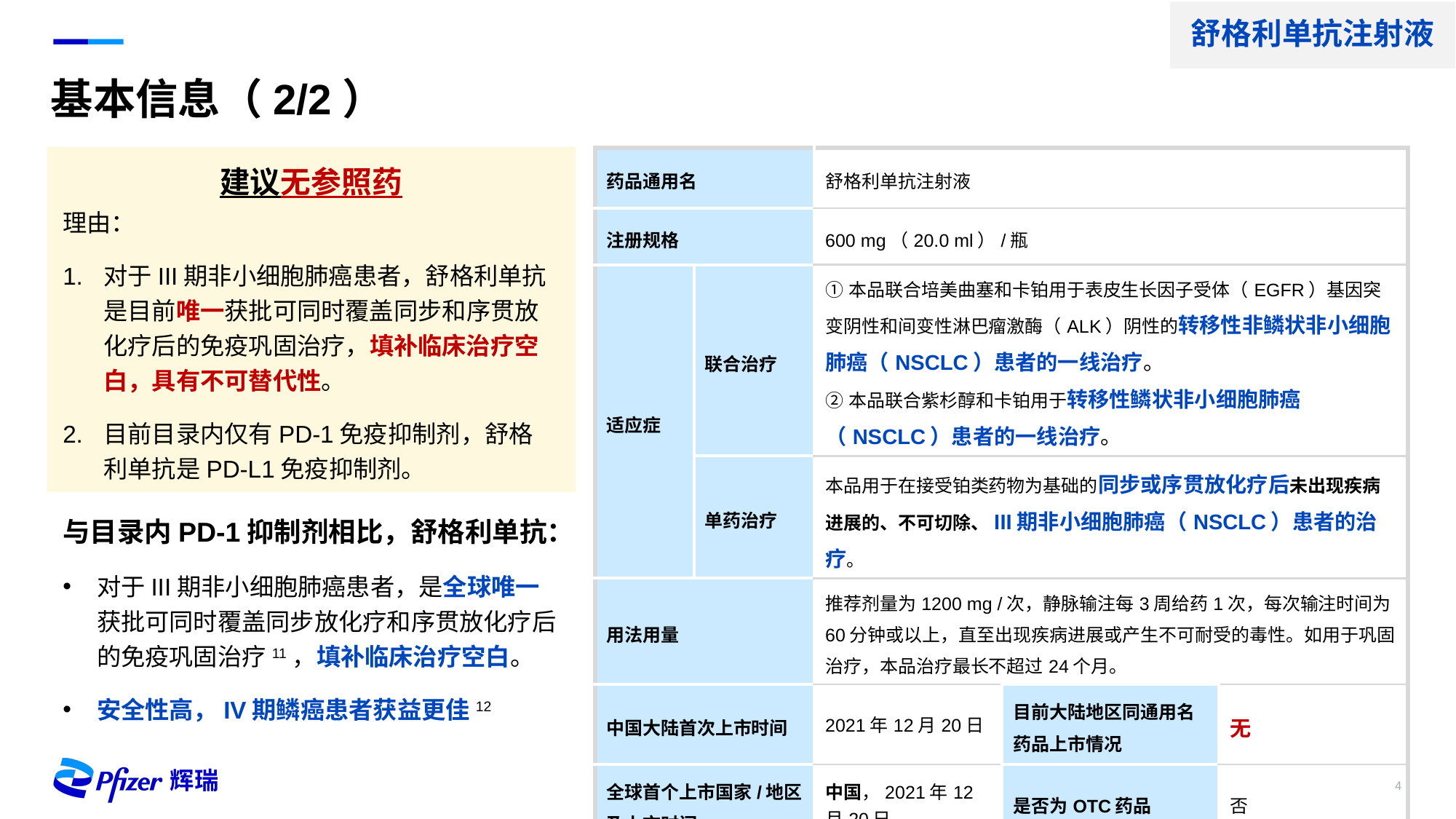

舒格利单抗注射液

基本信息（2/2）

建议无参照药
理由：
对于III期非小细胞肺癌患者，舒格利单抗是目前唯一获批可同时覆盖同步和序贯放化疗后的免疫巩固治疗，填补临床治疗空白，具有不可替代性。
目前目录内仅有PD-1免疫抑制剂，舒格利单抗是PD-L1免疫抑制剂。
与目录内PD-1抑制剂相比，舒格利单抗：
对于III期非小细胞肺癌患者，是全球唯一获批可同时覆盖同步放化疗和序贯放化疗后的免疫巩固治疗11，填补临床治疗空白。
安全性高，IV期鳞癌患者获益更佳12
| 药品通用名 |  | 舒格利单抗注射液 |  |  |
| --- | --- | --- | --- | --- |
| 注册规格 |  | 600 mg（20.0 ml）/瓶 |  |  |
| 适应症 | 联合治疗 | ①本品联合培美曲塞和卡铂用于表皮生长因子受体（EGFR）基因突变阴性和间变性淋巴瘤激酶（ALK）阴性的转移性非鳞状非小细胞肺癌（NSCLC）患者的一线治疗。 ②本品联合紫杉醇和卡铂用于转移性鳞状非小细胞肺癌（NSCLC）患者的一线治疗。 |  |  |
|  | 单药治疗 | 本品用于在接受铂类药物为基础的同步或序贯放化疗后未出现疾病进展的、不可切除、III期非小细胞肺癌（NSCLC）患者的治疗。 |  |  |
| 用法用量 |  | 推荐剂量为1200 mg /次，静脉输注每3周给药1次，每次输注时间为60分钟或以上，直至出现疾病进展或产生不可耐受的毒性。如用于巩固治疗，本品治疗最长不超过24个月。 |  |  |
| 中国大陆首次上市时间 |  | 2021年12月20日 | 目前大陆地区同通用名药品上市情况 | 无 |
| 全球首个上市国家/地区及上市时间 |  | 中国，2021年12月20日 | 是否为OTC药品 | 否 |